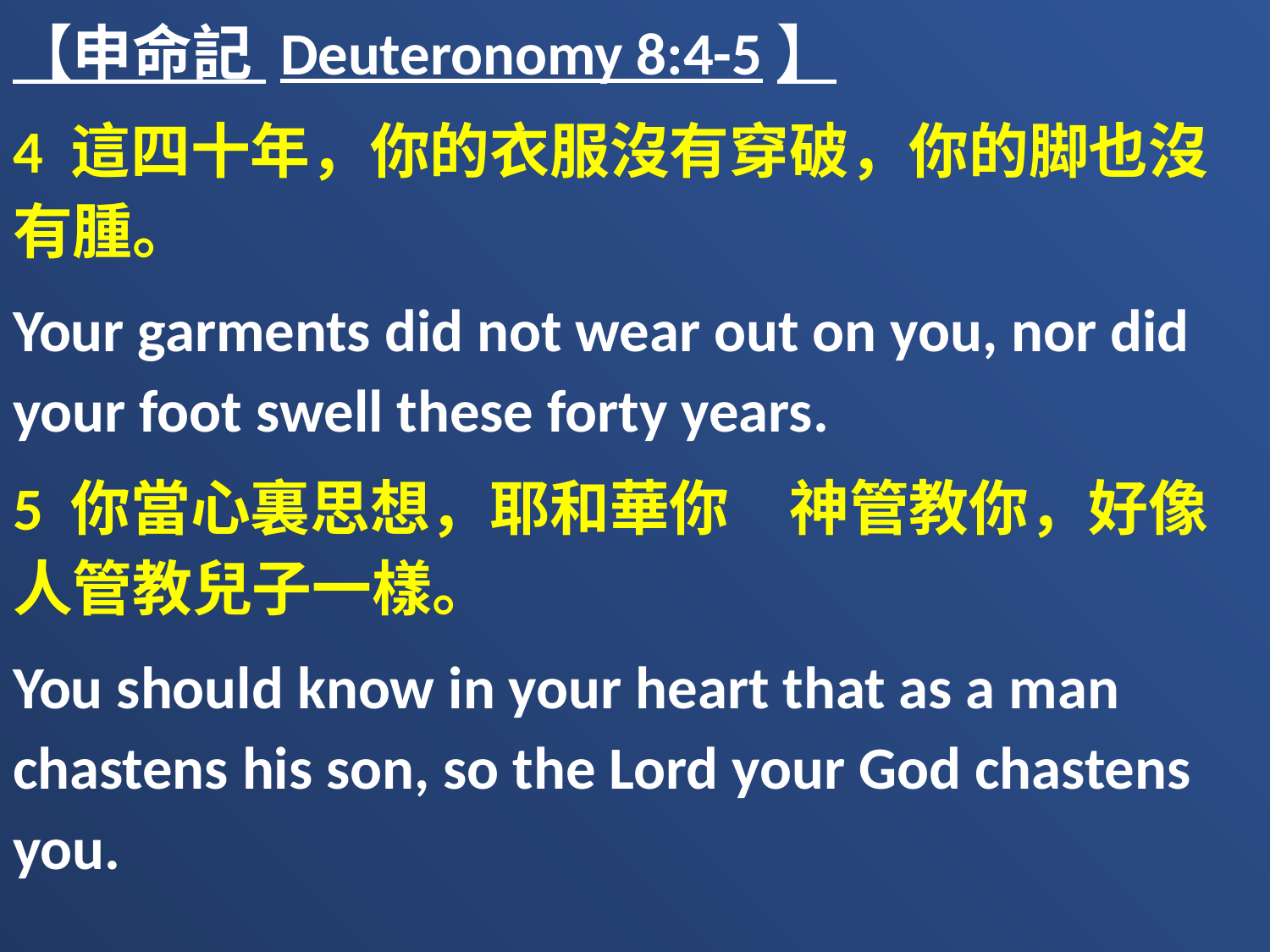

【申命記 Deuteronomy 8:4-5】
4 這四十年，你的衣服沒有穿破，你的脚也沒有腫。
Your garments did not wear out on you, nor did your foot swell these forty years.
5 你當心裏思想，耶和華你　神管教你，好像人管教兒子一樣。
You should know in your heart that as a man chastens his son, so the Lord your God chastens you.